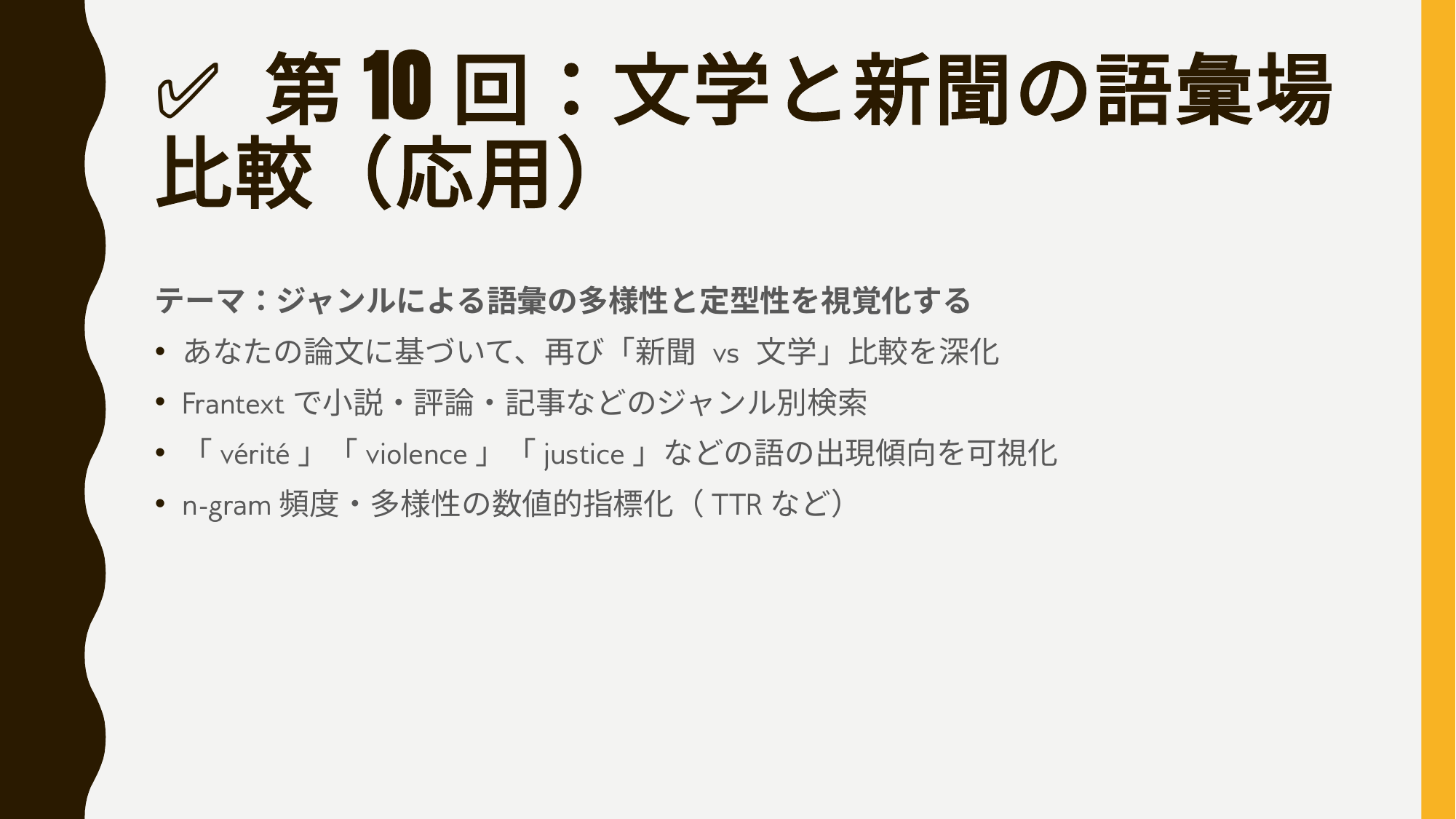

# ✅ 第10回：文学と新聞の語彙場比較（応用）
テーマ：ジャンルによる語彙の多様性と定型性を視覚化する
あなたの論文に基づいて、再び「新聞 vs 文学」比較を深化
Frantextで小説・評論・記事などのジャンル別検索
「vérité」「violence」「justice」などの語の出現傾向を可視化
n-gram頻度・多様性の数値的指標化（TTRなど）